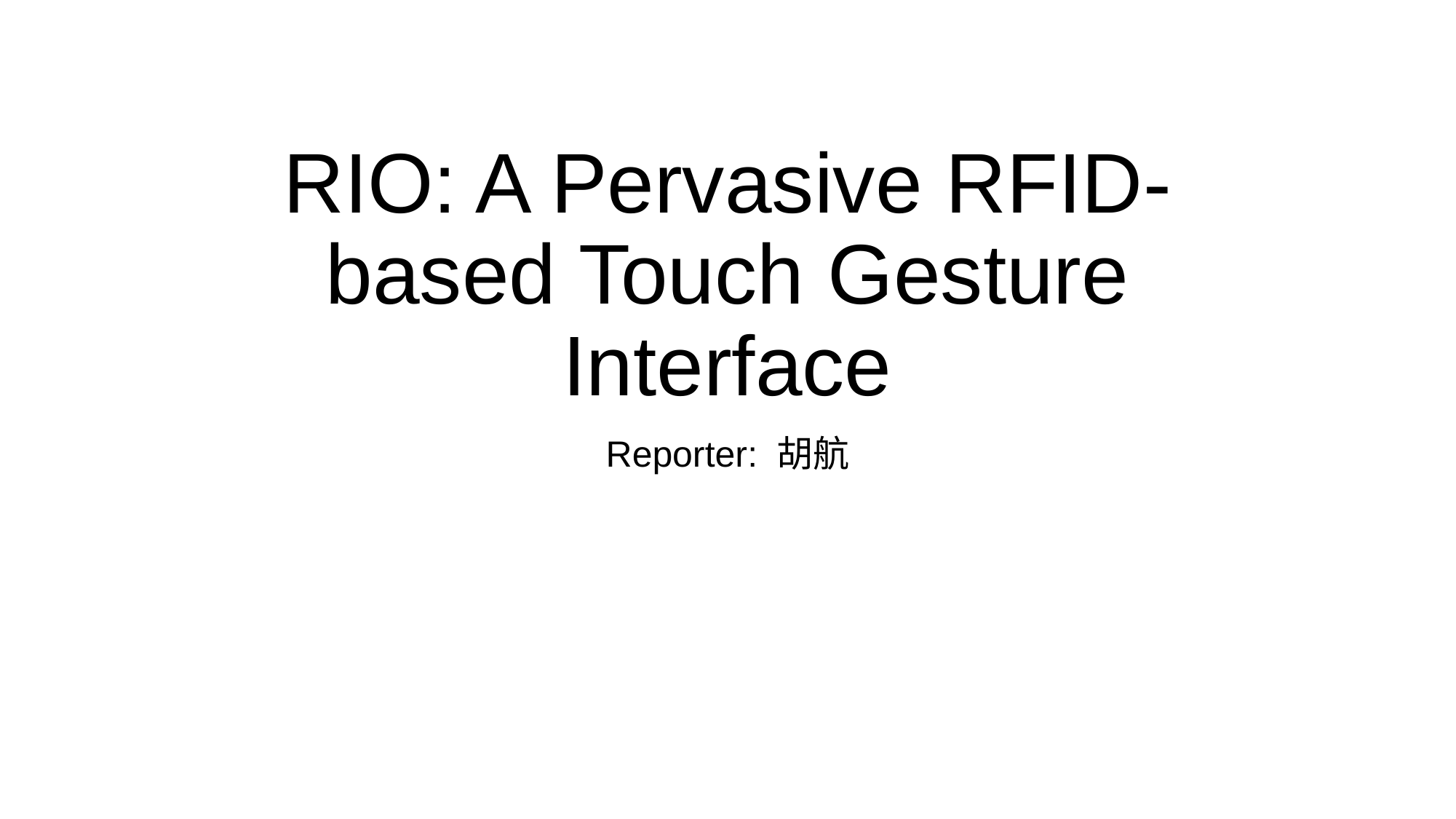

# RIO: A Pervasive RFID-based Touch Gesture Interface
Reporter: 胡航